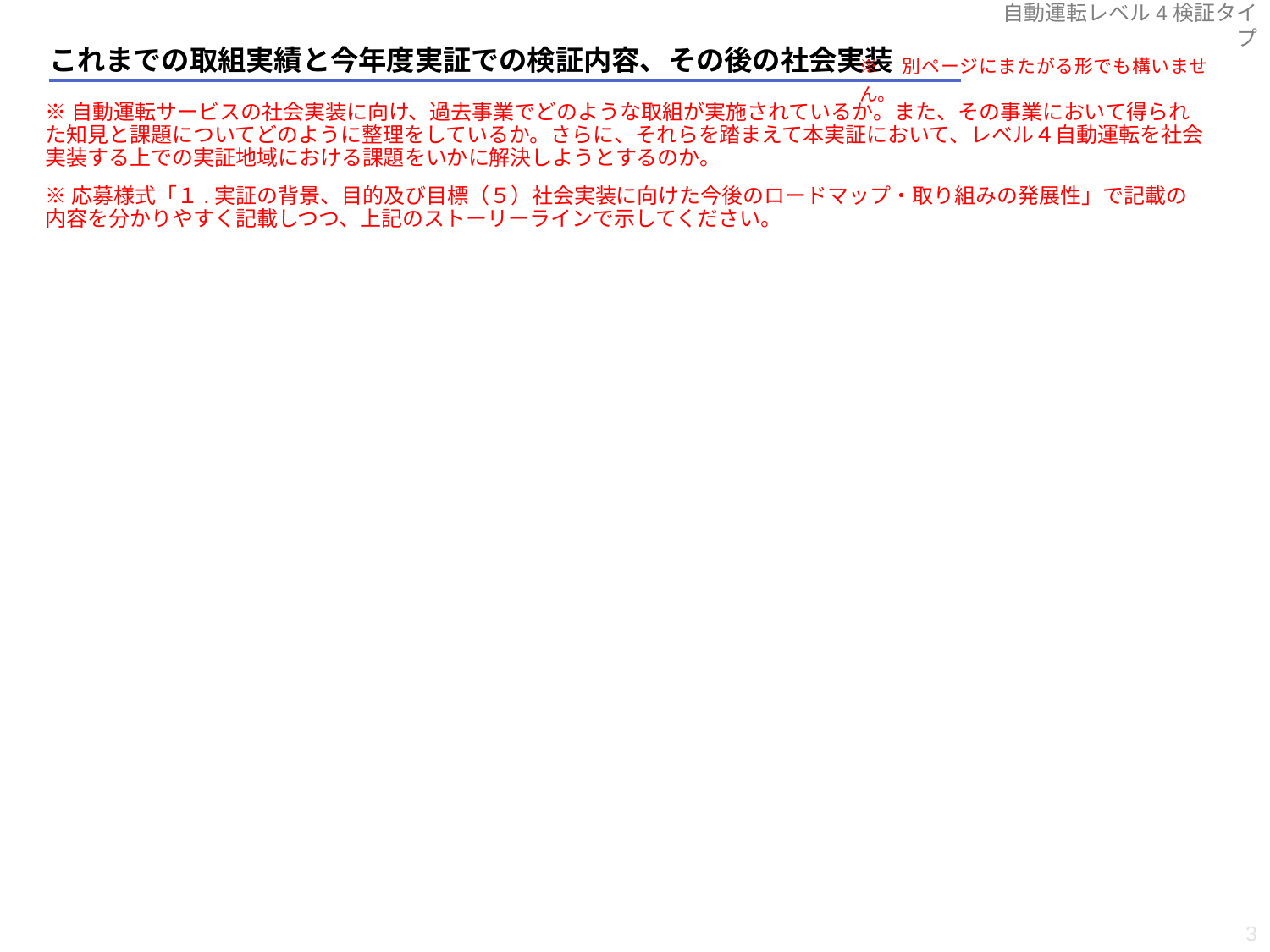

これまでの取組実績と今年度実証での検証内容、その後の社会実装
※　別ページにまたがる形でも構いません。
※自動運転サービスの社会実装に向け、過去事業でどのような取組が実施されているか。また、その事業において得られた知見と課題についてどのように整理をしているか。さらに、それらを踏まえて本実証において、レベル４自動運転を社会実装する上での実証地域における課題をいかに解決しようとするのか。
※応募様式「１.実証の背景、目的及び目標（５）社会実装に向けた今後のロードマップ・取り組みの発展性」で記載の内容を分かりやすく記載しつつ、上記のストーリーラインで示してください。
3